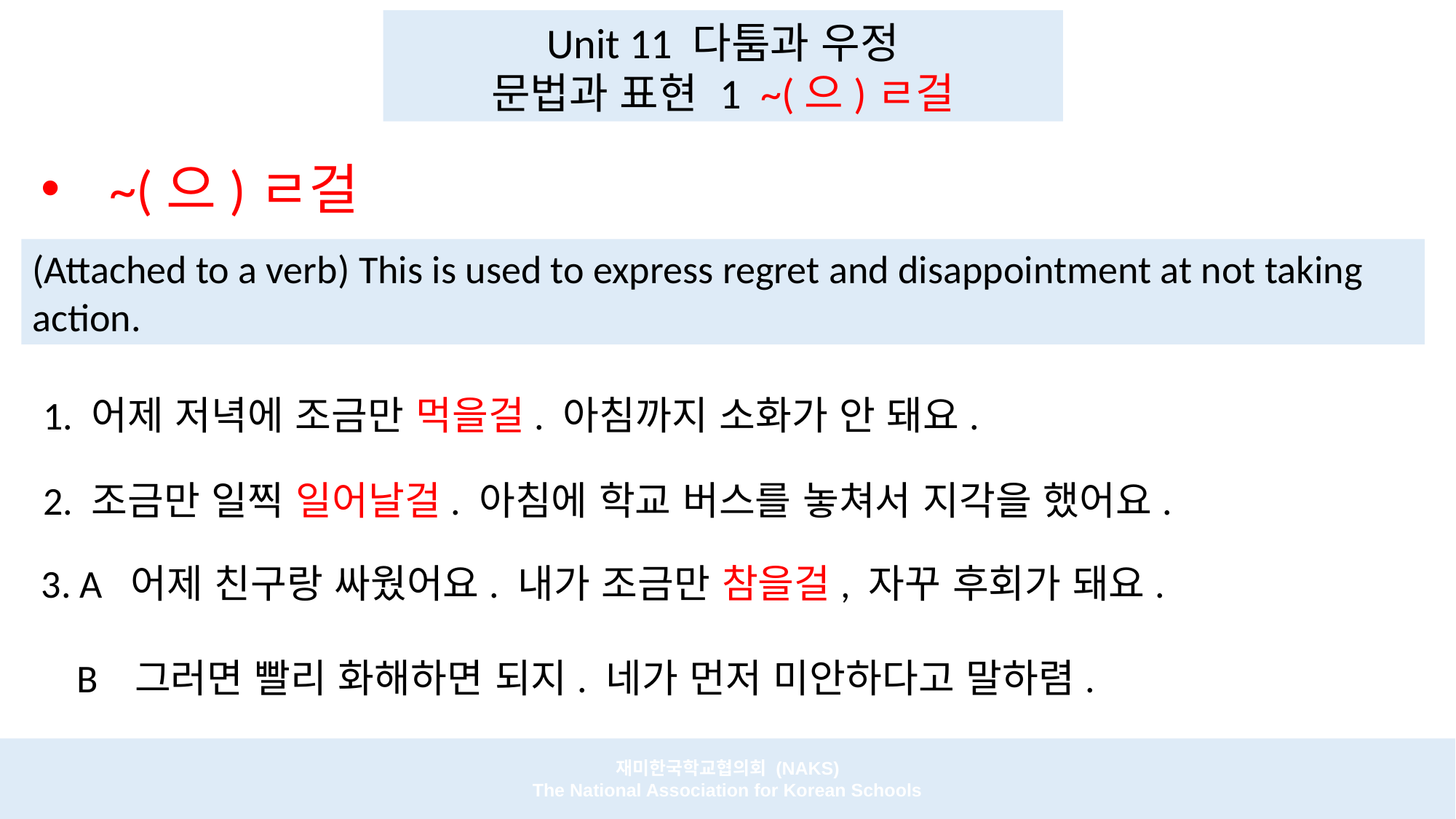

Unit 11 다툼과 우정
문법과 표현 1  ~(으)ㄹ걸
~(으)ㄹ걸
(Attached to a verb) This is used to express regret and disappointment at not taking action.

 1. 어제 저녁에 조금만 먹을걸. 아침까지 소화가 안 돼요.

 2. 조금만 일찍 일어날걸. 아침에 학교 버스를 놓쳐서 지각을 했어요.
3. A  어제 친구랑 싸웠어요. 내가 조금만 참을걸, 자꾸 후회가 돼요.
    B   그러면 빨리 화해하면 되지. 네가 먼저 미안하다고 말하렴.
재미한국학교협의회 (NAKS)
The National Association for Korean Schools